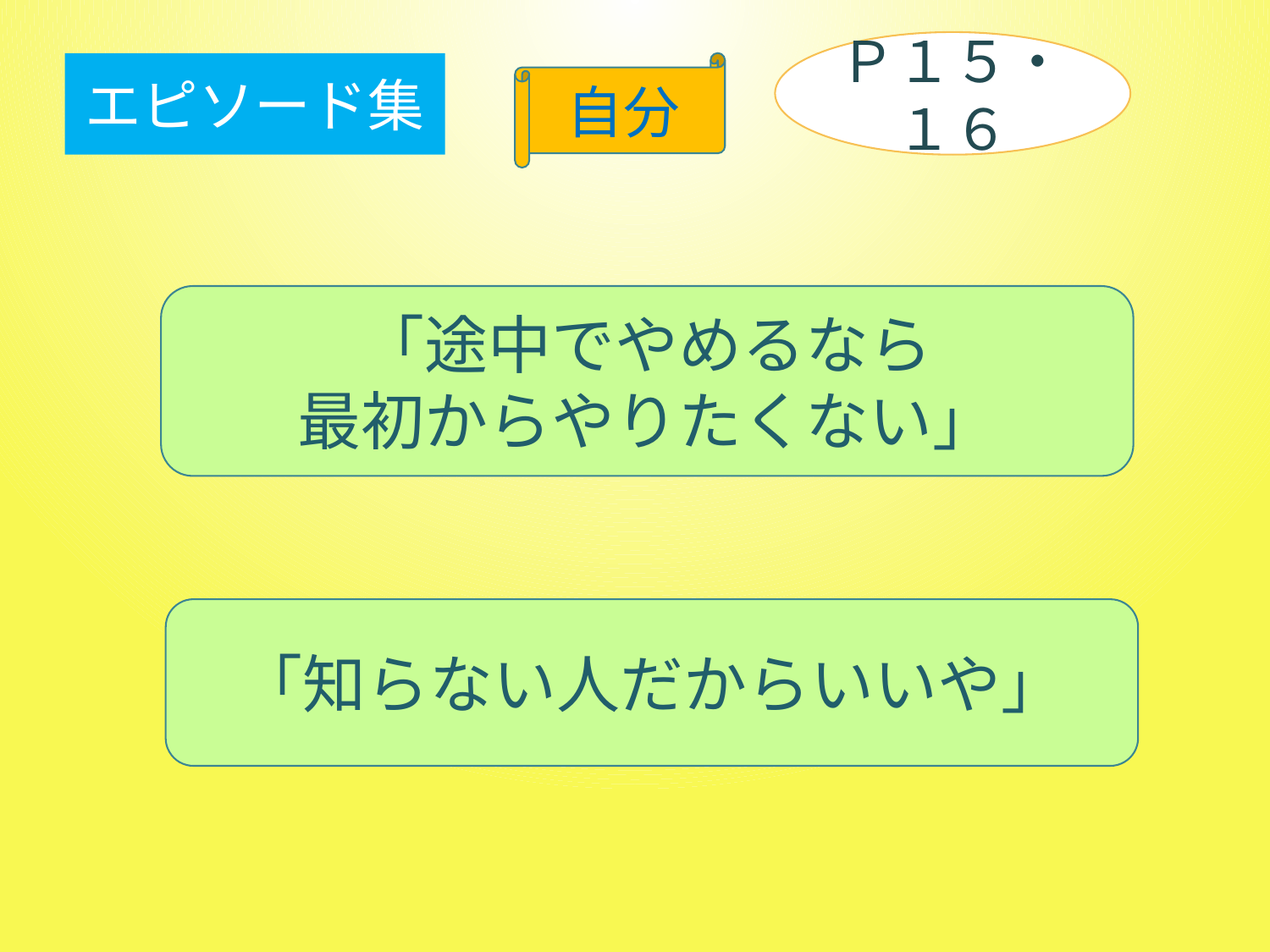

Ｐ１５・１６
エピソード集
自分
「途中でやめるなら
最初からやりたくない」
「知らない人だからいいや」